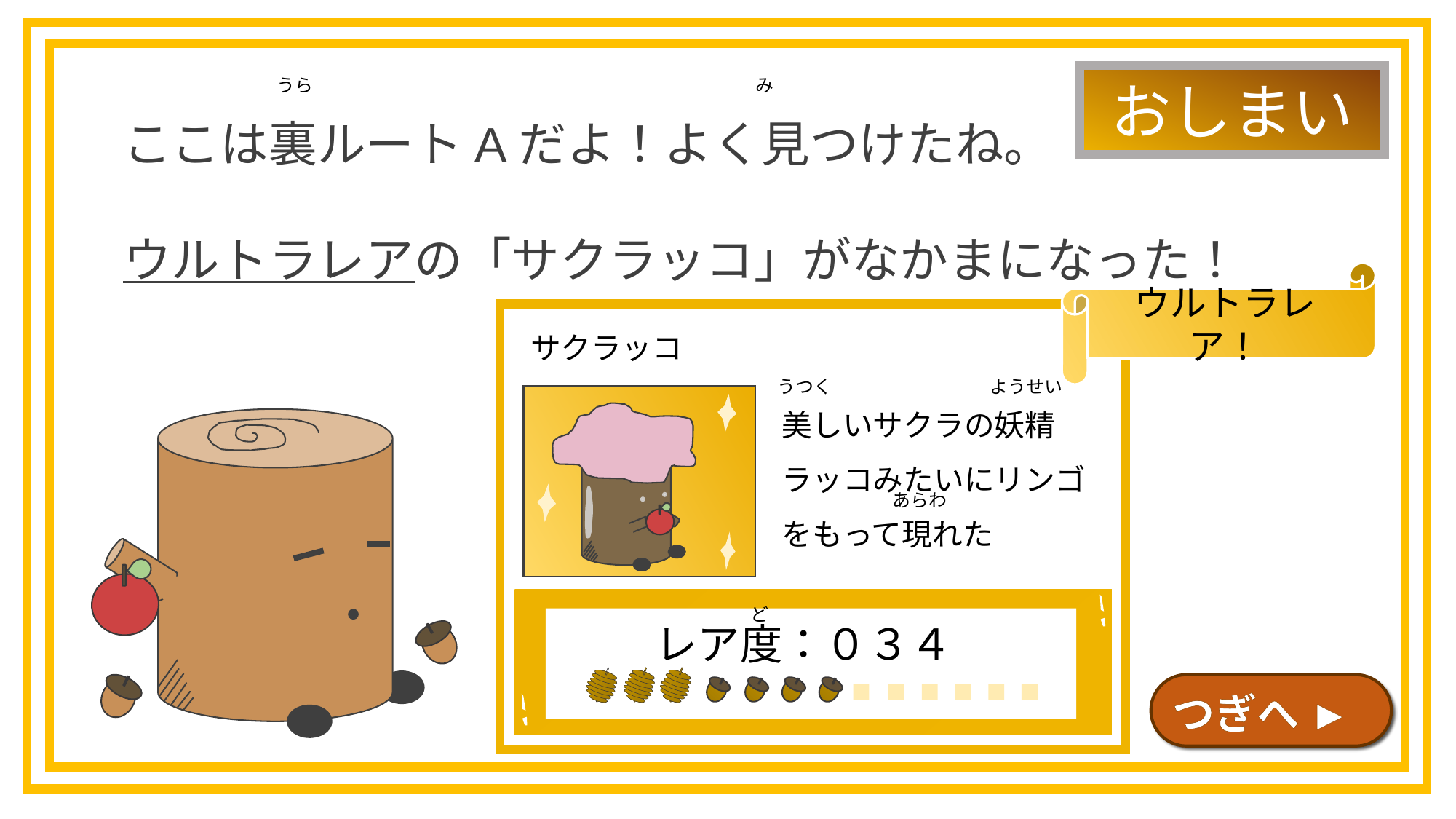

ここは裏ルートAだよ！よく見つけたね。
ウルトラレアの「サクラッコ」がなかまになった！
おしまい
うら
み
ウルトラレア！

サクラッコ
うつく
ようせい
美しいサクラの妖精
ラッコみたいにリンゴをもって現れた

あらわ

ど

レア度：０３４

つぎへ ►